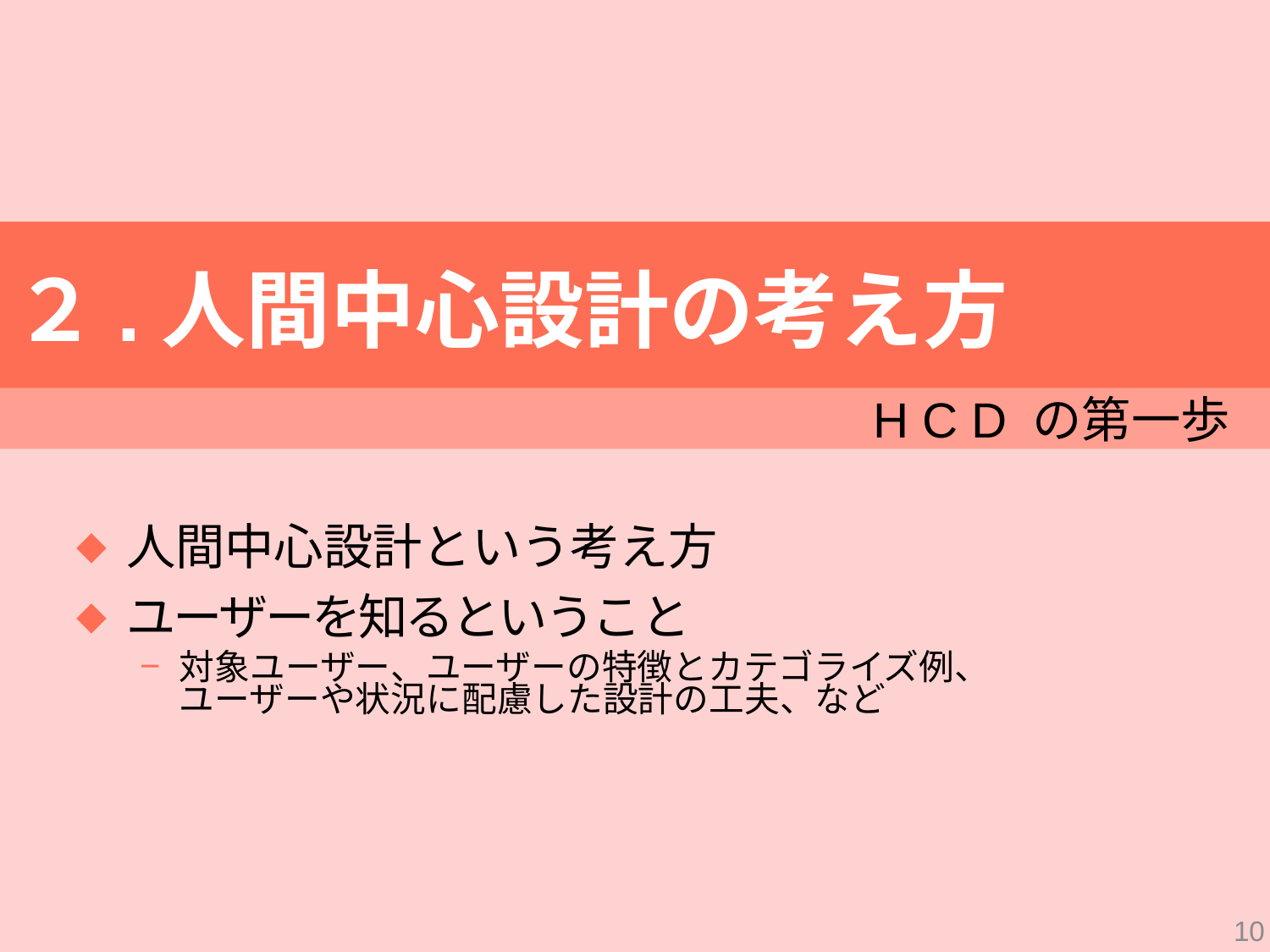

# ２.人間中心設計の考え方
H C D の第一歩
人間中心設計という考え方
ユーザーを知るということ
対象ユーザー、ユーザーの特徴とカテゴライズ例、
ユーザーや状況に配慮した設計の工夫、など
10